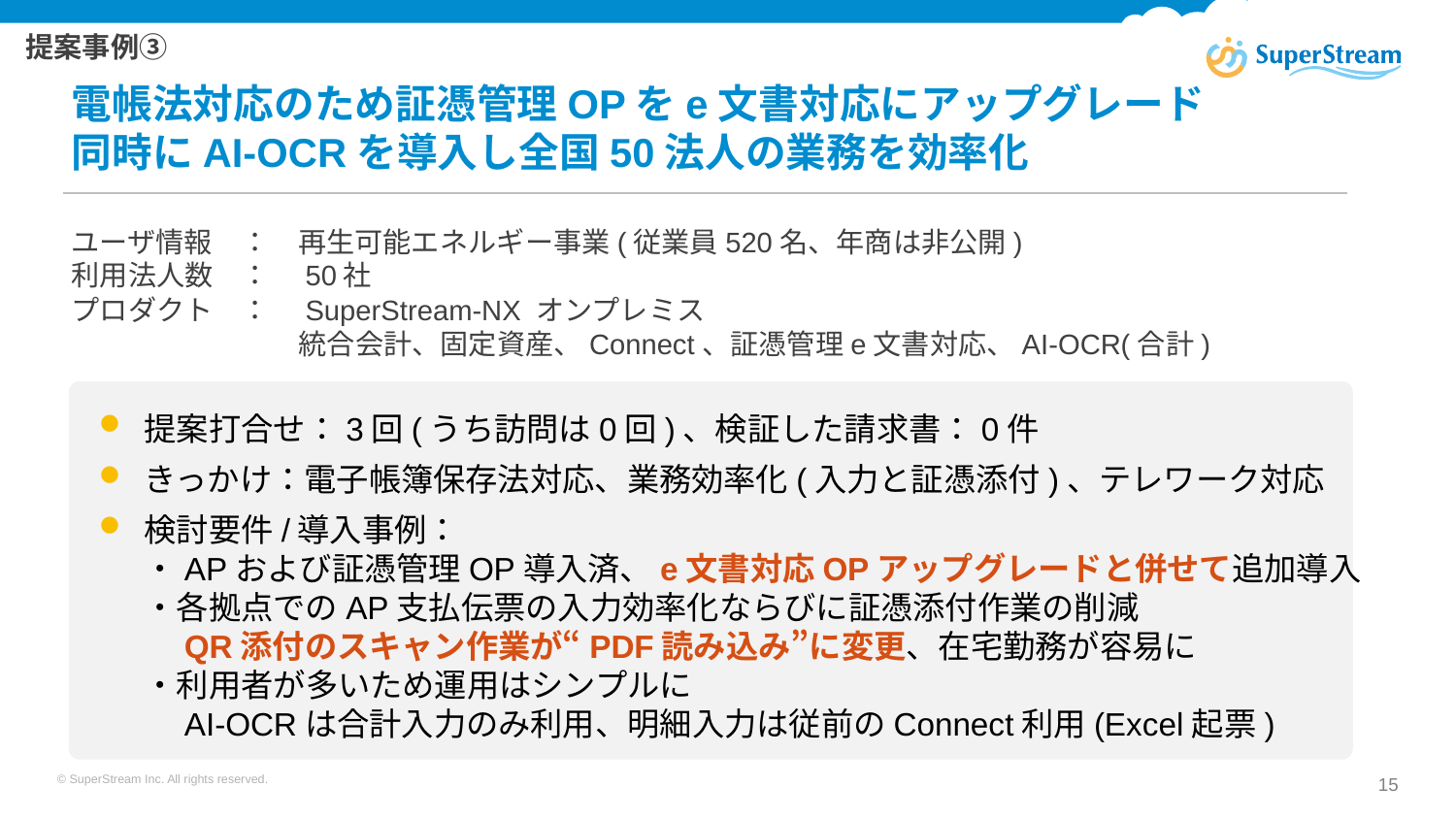

提案事例③
電帳法対応のため証憑管理OPをe文書対応にアップグレード
同時にAI-OCRを導入し全国50法人の業務を効率化
ユーザ情報　：　再生可能エネルギー事業(従業員520名、年商は非公開)
利用法人数　：　50社
プロダクト　：　SuperStream-NX オンプレミス
　　　　　　　　統合会計、固定資産、Connect、証憑管理e文書対応、AI-OCR(合計)

提案打合せ：3回(うち訪問は0回)、検証した請求書：0件
きっかけ：電子帳簿保存法対応、業務効率化(入力と証憑添付)、テレワーク対応
検討要件/導入事例：
・APおよび証憑管理OP導入済、e文書対応OPアップグレードと併せて追加導入
・各拠点でのAP支払伝票の入力効率化ならびに証憑添付作業の削減
　QR添付のスキャン作業が“PDF読み込み”に変更、在宅勤務が容易に
・利用者が多いため運用はシンプルに
　AI-OCRは合計入力のみ利用、明細入力は従前のConnect利用(Excel起票)
© SuperStream Inc. All rights reserved.
15